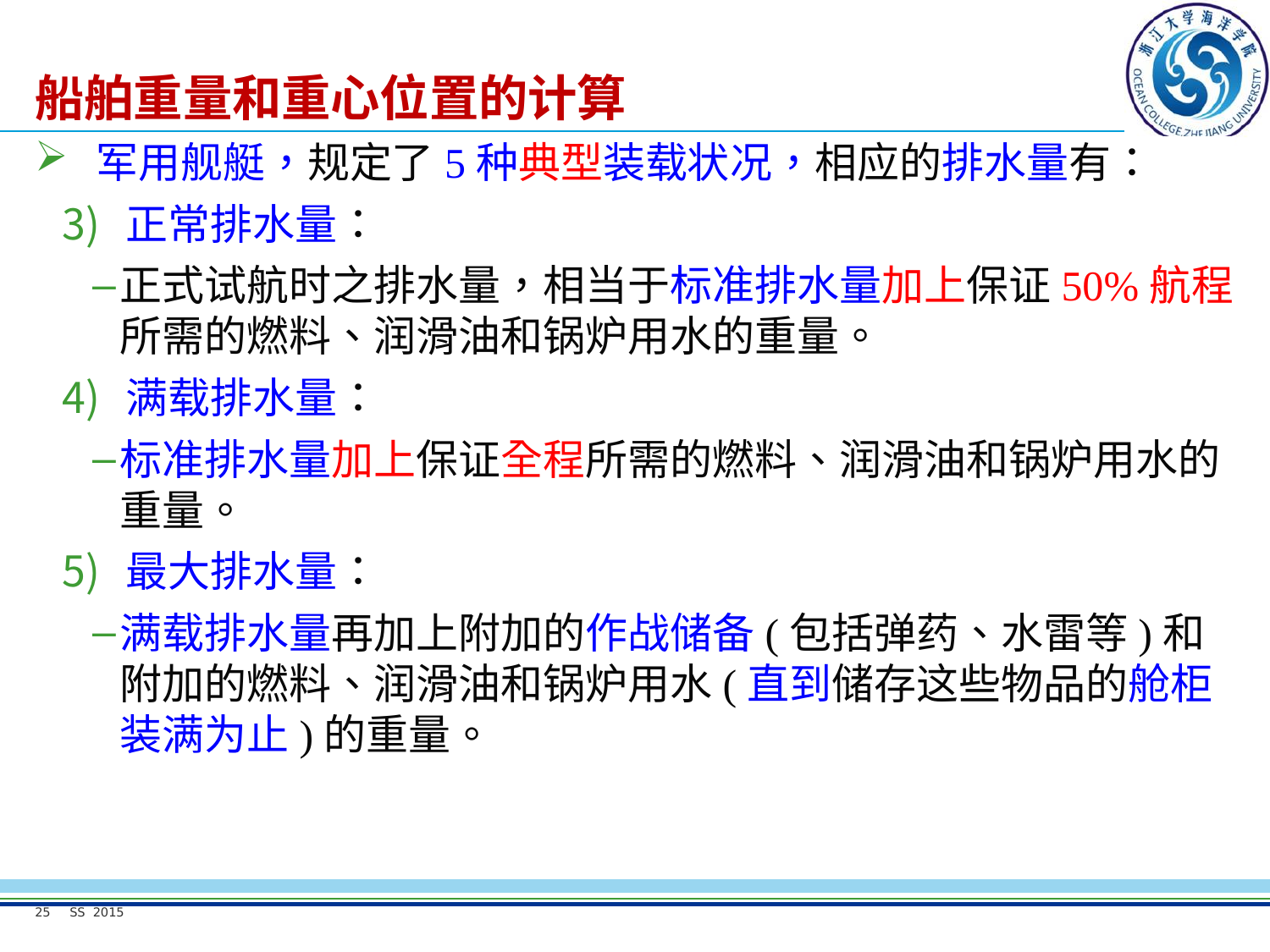

# 船舶重量和重心位置的计算
军用舰艇，规定了5种典型装载状况，相应的排水量有：
正常排水量：
正式试航时之排水量，相当于标准排水量加上保证50%航程所需的燃料、润滑油和锅炉用水的重量。
满载排水量：
标准排水量加上保证全程所需的燃料、润滑油和锅炉用水的重量。
最大排水量：
满载排水量再加上附加的作战储备(包括弹药、水雷等)和附加的燃料、润滑油和锅炉用水(直到储存这些物品的舱柜装满为止)的重量。
25